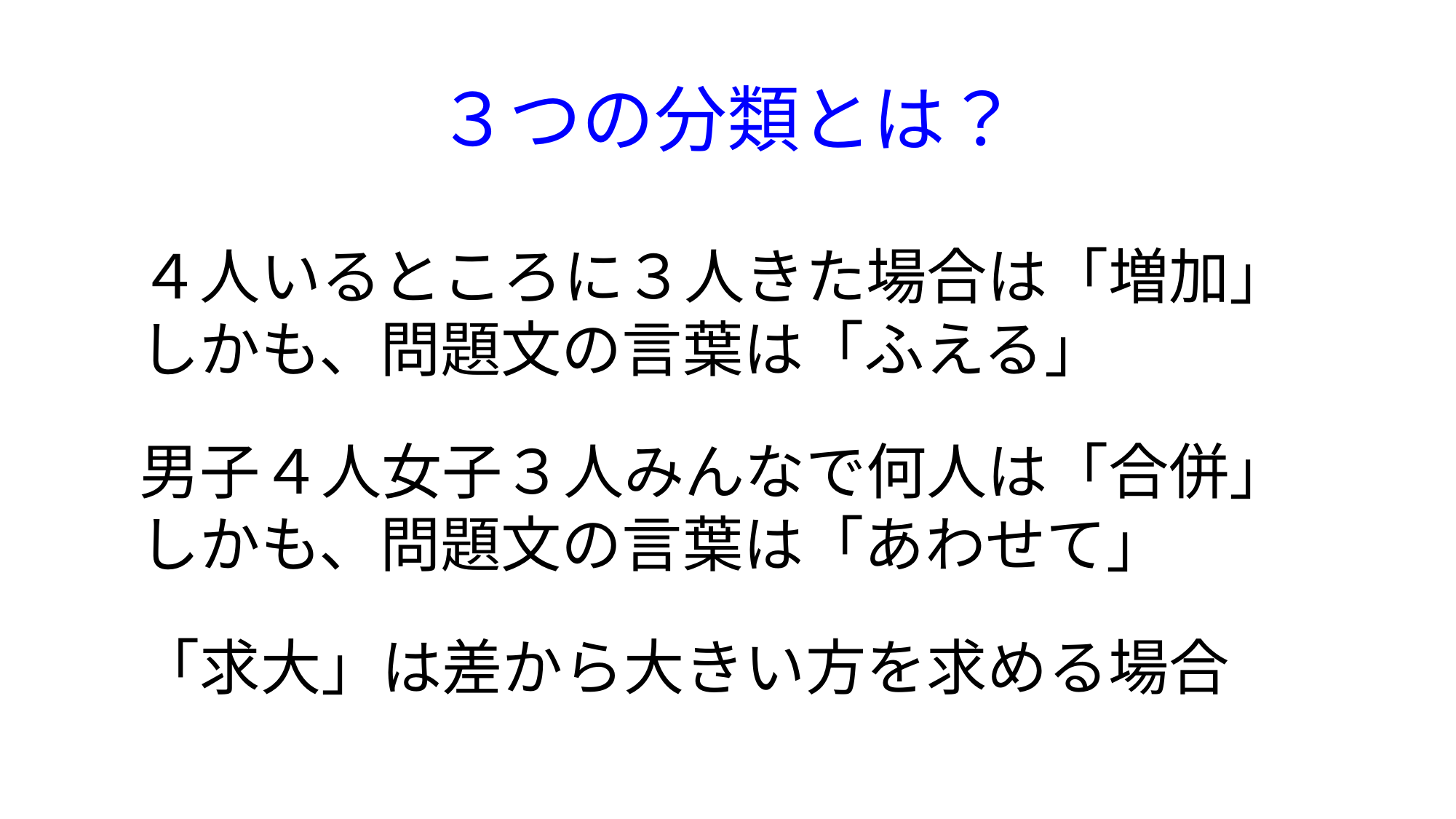

# ３つの分類とは？
４人いるところに３人きた場合は「増加」しかも、問題文の言葉は「ふえる」
男子４人女子３人みんなで何人は「合併」しかも、問題文の言葉は「あわせて」
「求大」は差から大きい方を求める場合